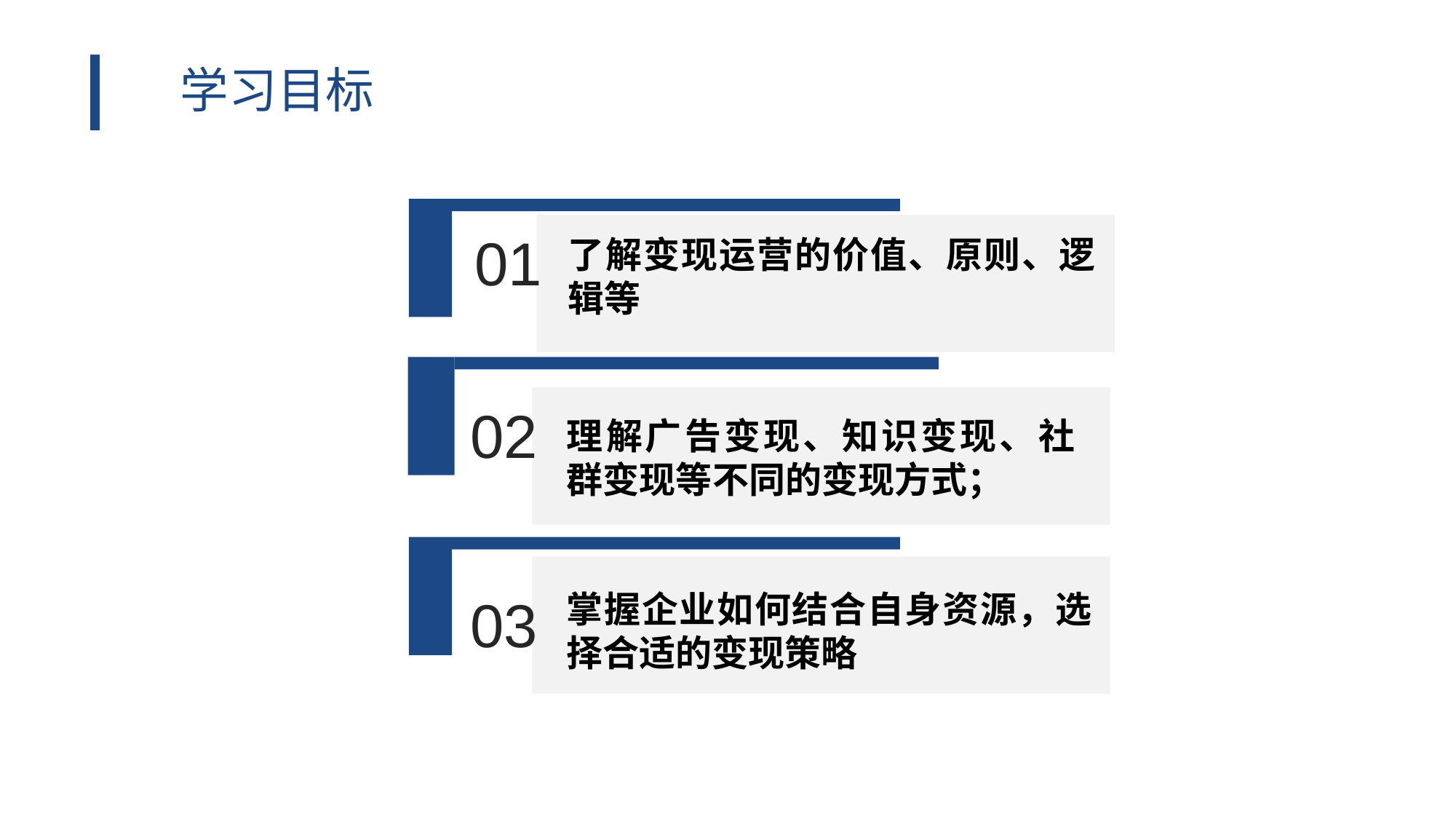

学习目标

01
了解变现运营的价值、原则、逻辑等

02
理解广告变现、知识变现、社群变现等不同的变现方式；

掌握企业如何结合自身资源，选择合适的变现策略
03